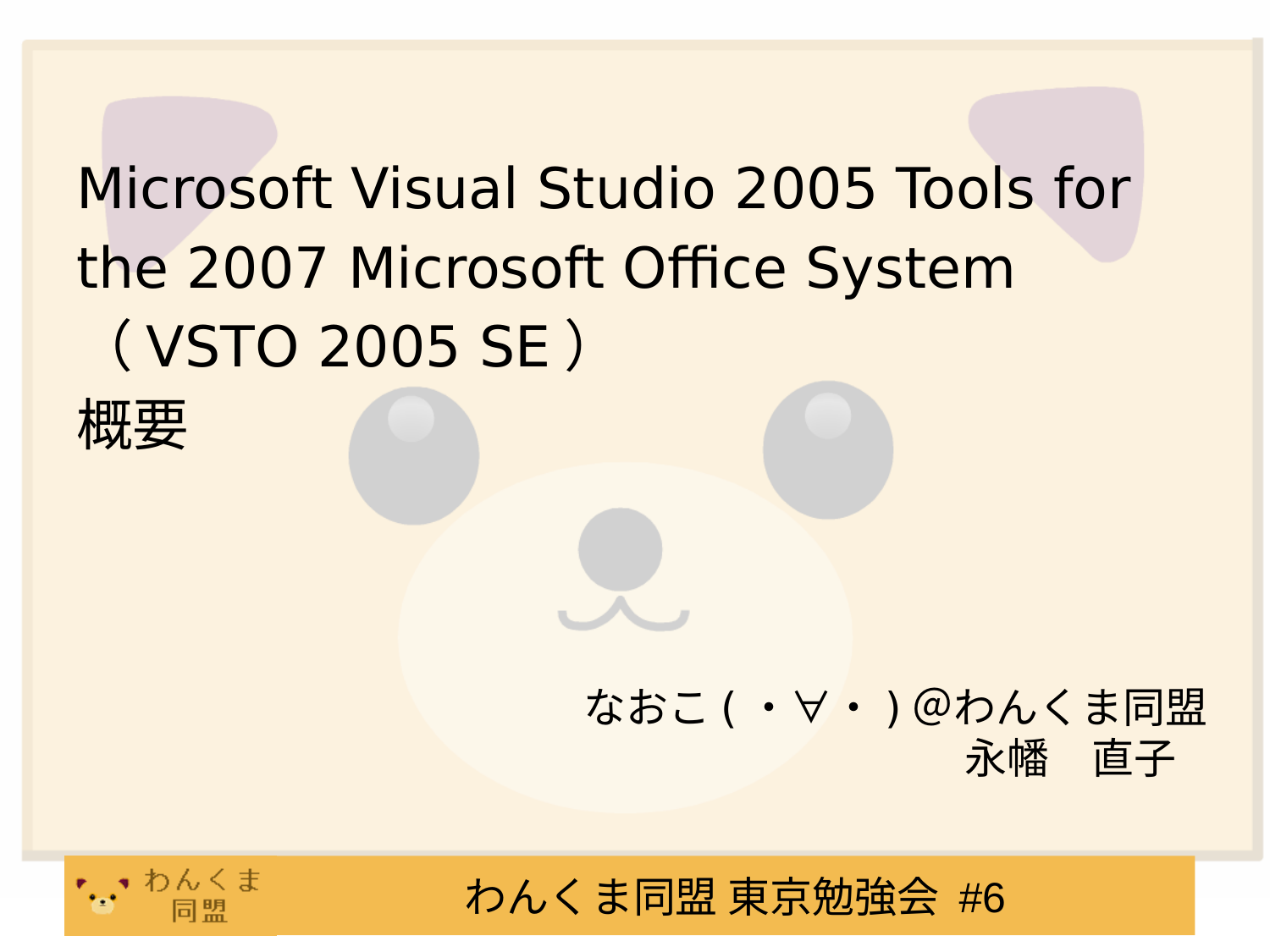

#
Microsoft Visual Studio 2005 Tools for
the 2007 Microsoft Office System
（VSTO 2005 SE）
概要
なおこ(・∀・)＠わんくま同盟
永幡　直子